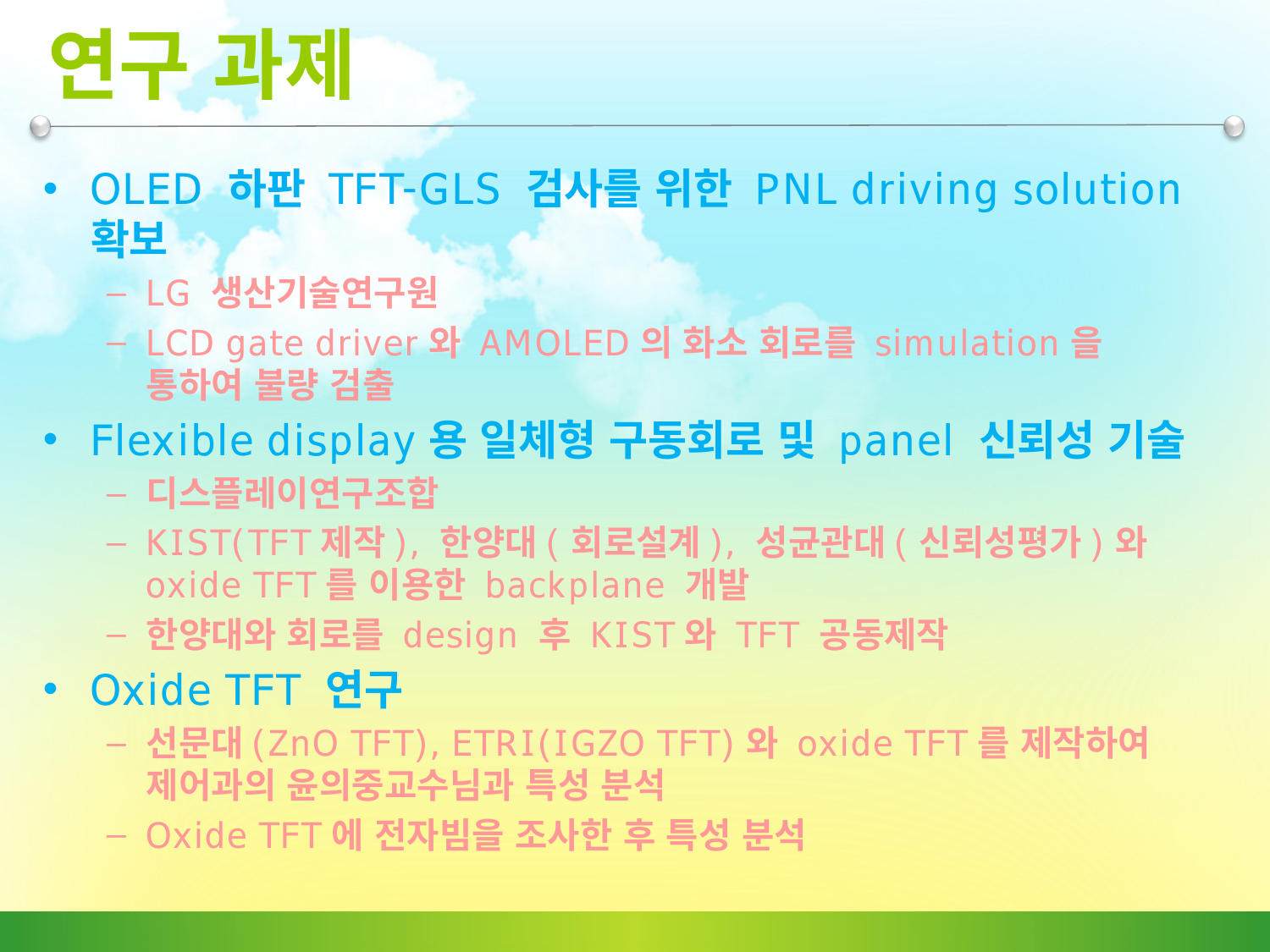

# 연구 과제
OLED 하판 TFT-GLS 검사를 위한 PNL driving solution 확보
LG 생산기술연구원
LCD gate driver와 AMOLED의 화소 회로를 simulation을 통하여 불량 검출
Flexible display용 일체형 구동회로 및 panel 신뢰성 기술
디스플레이연구조합
KIST(TFT제작), 한양대(회로설계), 성균관대(신뢰성평가)와 oxide TFT를 이용한 backplane 개발
한양대와 회로를 design 후 KIST와 TFT 공동제작
Oxide TFT 연구
선문대(ZnO TFT), ETRI(IGZO TFT)와 oxide TFT를 제작하여 제어과의 윤의중교수님과 특성 분석
Oxide TFT에 전자빔을 조사한 후 특성 분석